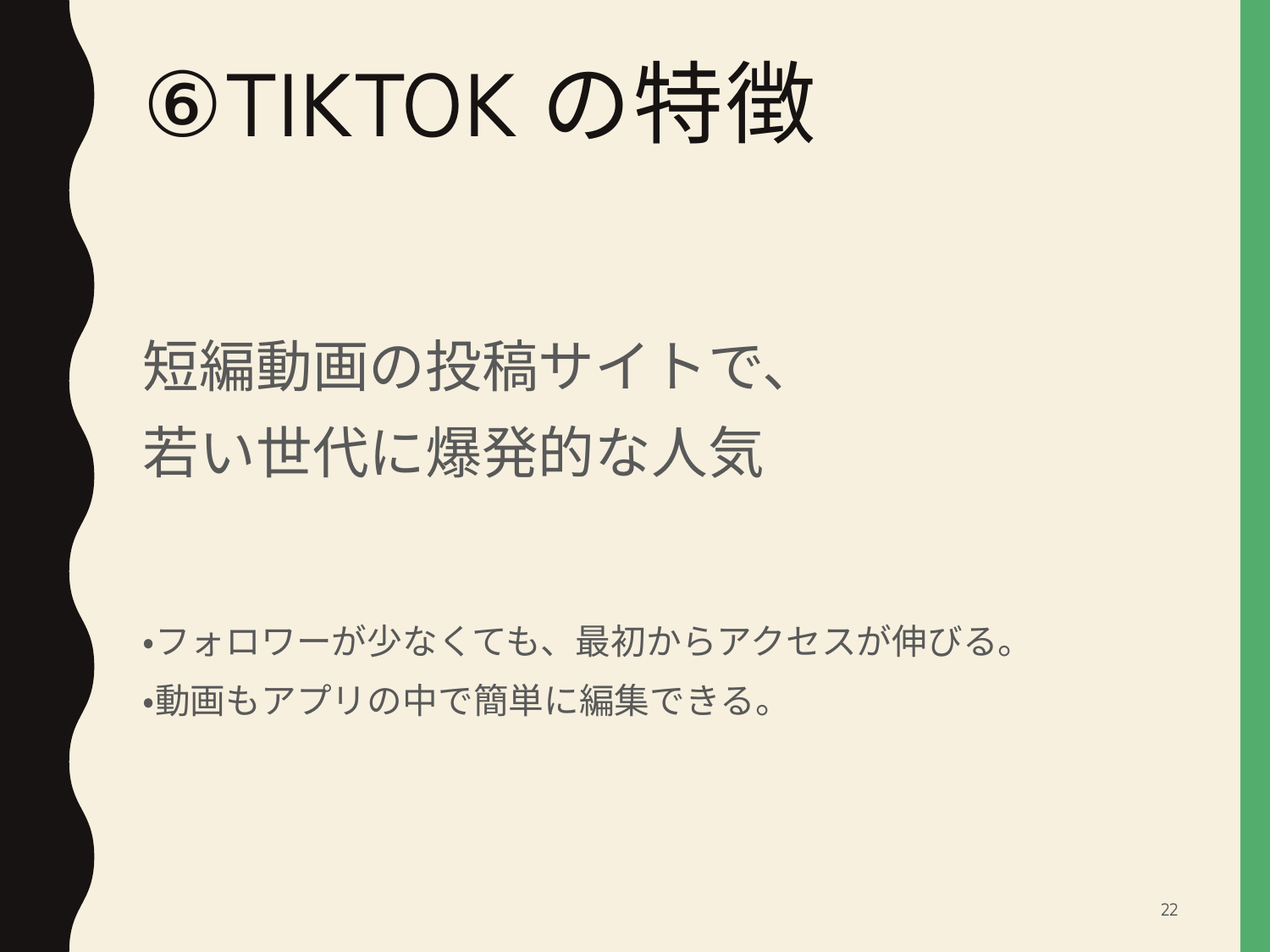

# ⑥TIKTOKの特徴
短編動画の投稿サイトで、
若い世代に爆発的な人気

・フォロワーが少なくても、最初からアクセスが伸びる。
・動画もアプリの中で簡単に編集できる。
22